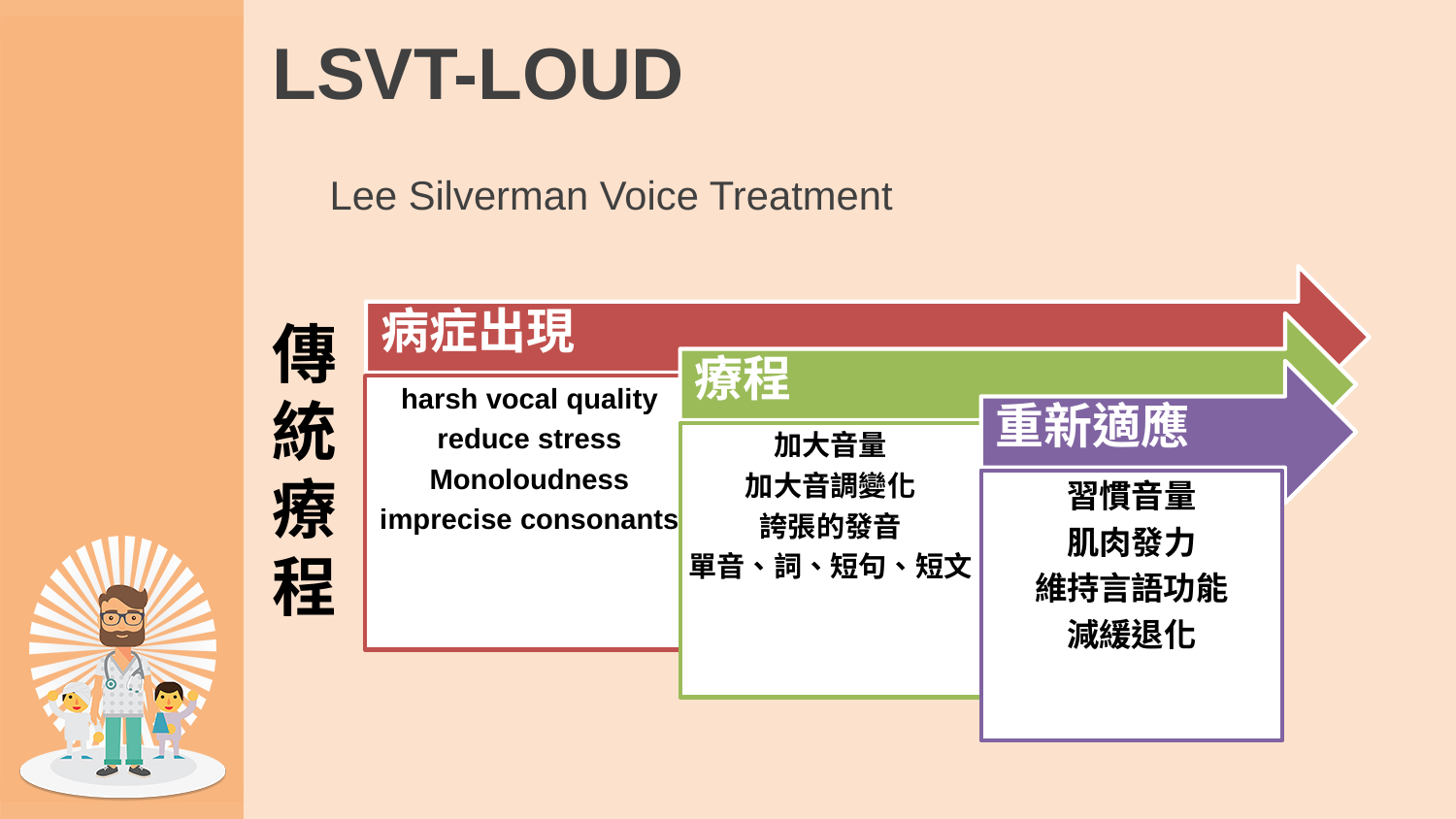

# LSVT-LOUD
Lee Silverman Voice Treatment
病症出現
harsh vocal quality
reduce stress
Monoloudness
imprecise consonants

療程
加大音量
加大音調變化
誇張的發音
單音、詞、短句、短文
重新適應
習慣音量
肌肉發力
維持言語功能
減緩退化

傳統療程